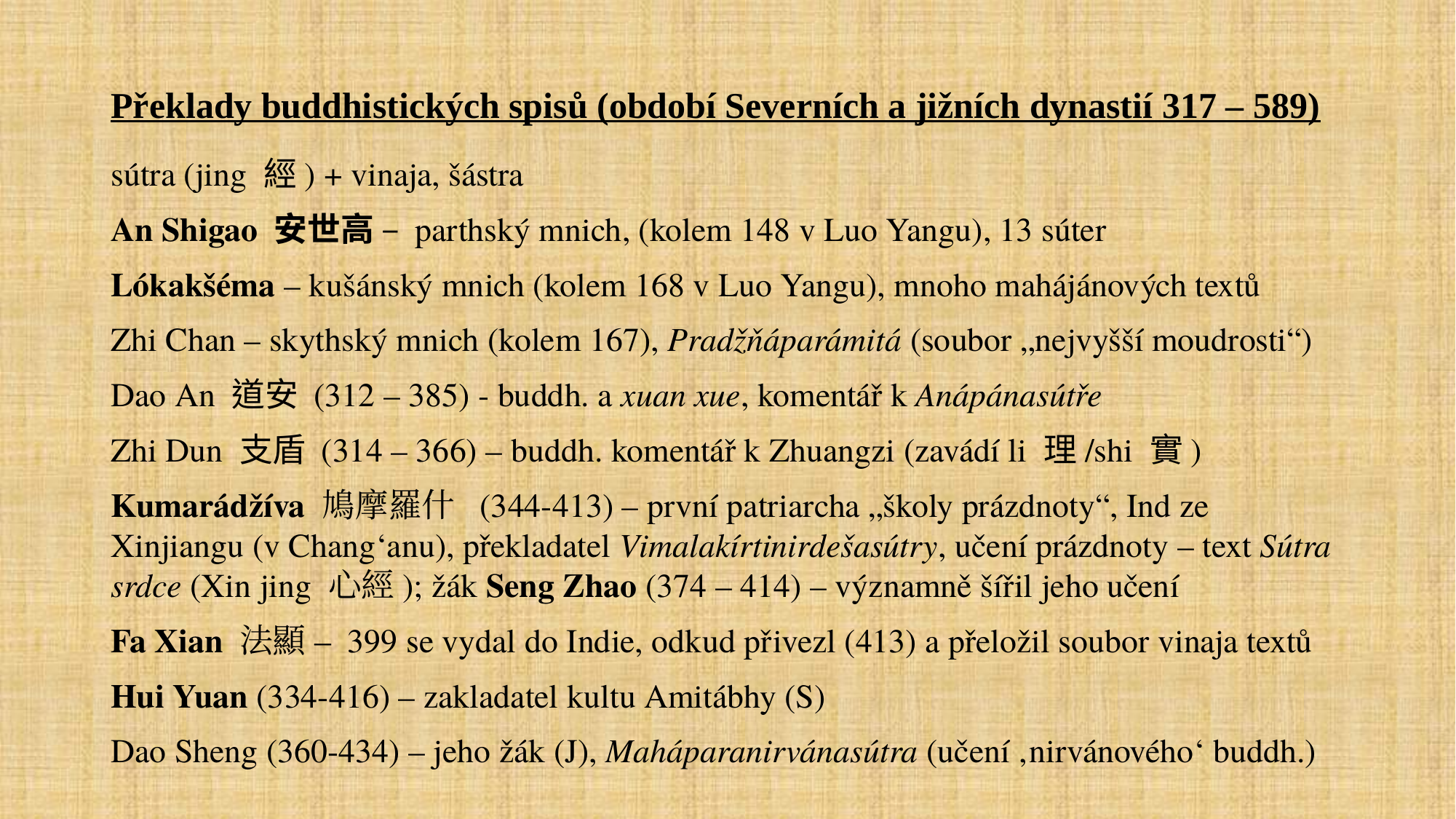

Překlady buddhistických spisů (období Severních a jižních dynastií 317 – 589)
sútra (jing 經) + vinaja, šástra
An Shigao 安世高 – parthský mnich, (kolem 148 v Luo Yangu), 13 súter
Lókakšéma – kušánský mnich (kolem 168 v Luo Yangu), mnoho mahájánových textů
Zhi Chan – skythský mnich (kolem 167), Pradžňáparámitá (soubor „nejvyšší moudrosti“)
Dao An 道安 (312 – 385) - buddh. a xuan xue, komentář k Anápánasútře
Zhi Dun 支盾 (314 – 366) – buddh. komentář k Zhuangzi (zavádí li 理/shi 實)
Kumarádžíva 鳩摩羅什  (344-413) – první patriarcha „školy prázdnoty“, Ind ze Xinjiangu (v Chang‘anu), překladatel Vimalakírtinirdešasútry, učení prázdnoty – text Sútra srdce (Xin jing 心經); žák Seng Zhao (374 – 414) – významně šířil jeho učení
Fa Xian 法顯 – 399 se vydal do Indie, odkud přivezl (413) a přeložil soubor vinaja textů
Hui Yuan (334-416) – zakladatel kultu Amitábhy (S)
Dao Sheng (360-434) – jeho žák (J), Maháparanirvánasútra (učení ‚nirvánového‘ buddh.)